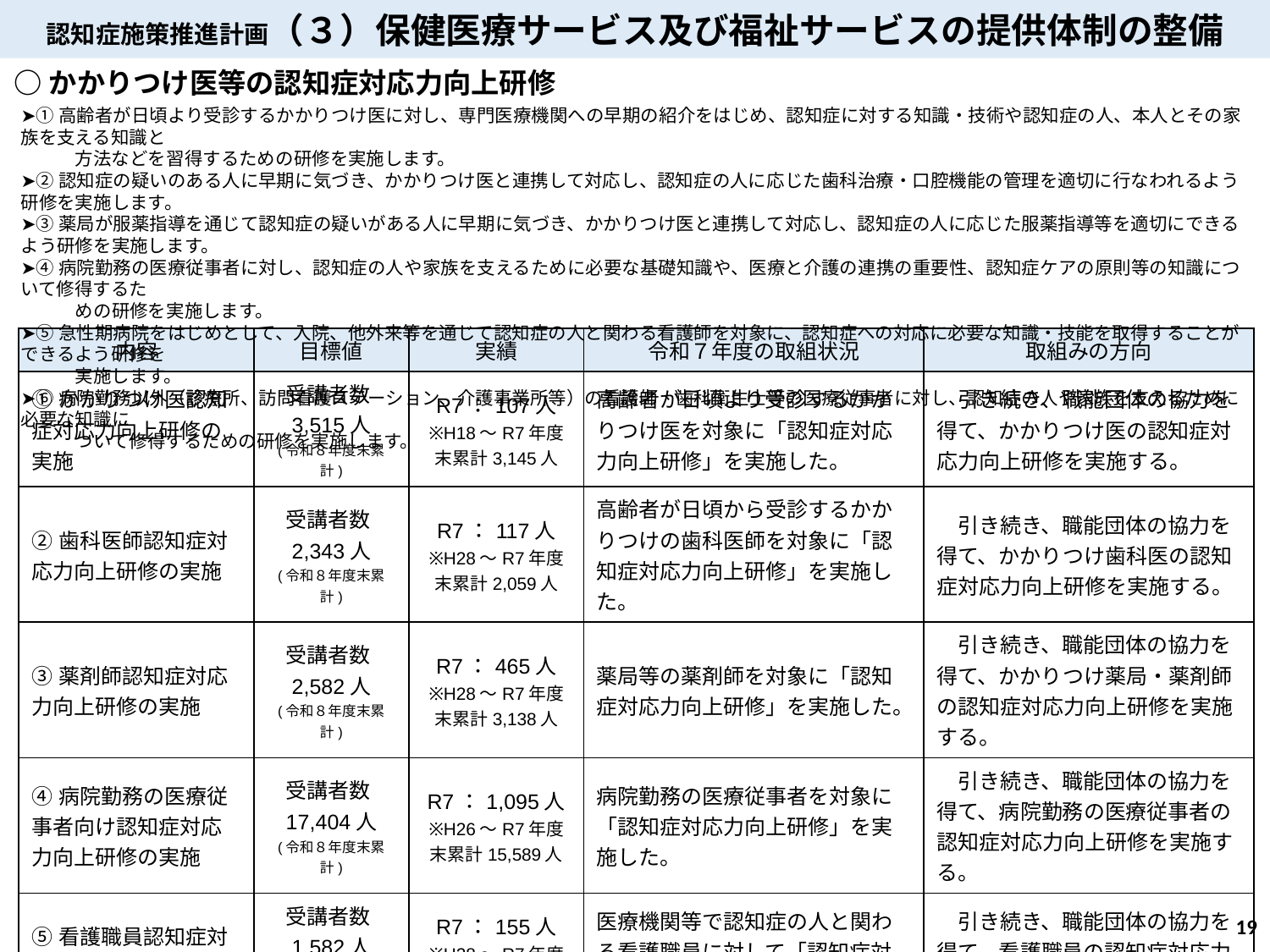

認知症施策推進計画（３）保健医療サービス及び福祉サービスの提供体制の整備
○かかりつけ医等の認知症対応力向上研修
➤①高齢者が日頃より受診するかかりつけ医に対し、専門医療機関への早期の紹介をはじめ、認知症に対する知識・技術や認知症の人、本人とその家族を支える知識と
　　　方法などを習得するための研修を実施します。
➤②認知症の疑いのある人に早期に気づき、かかりつけ医と連携して対応し、認知症の人に応じた歯科治療・口腔機能の管理を適切に行なわれるよう研修を実施します。
➤③薬局が服薬指導を通じて認知症の疑いがある人に早期に気づき、かかりつけ医と連携して対応し、認知症の人に応じた服薬指導等を適切にできるよう研修を実施します。
➤④病院勤務の医療従事者に対し、認知症の人や家族を支えるために必要な基礎知識や、医療と介護の連携の重要性、認知症ケアの原則等の知識について修得するた
　　　めの研修を実施します。
➤⑤急性期病院をはじめとして、入院、他外来等を通じて認知症の人と関わる看護師を対象に、認知症への対応に必要な知識・技能を取得することができるよう研修を
　　　実施します。
➤⑥病院勤務以外（診療所、訪問看護ステーション、介護事業所等）の看護師、歯科衛生士等の医療従事者に対し、認知症の人や家族を支えるために必要な知識に
　　　ついて修得するための研修を実施します。
| 内容 | 目標値 | 実績 | 令和７年度の取組状況 | 取組みの方向 |
| --- | --- | --- | --- | --- |
| ①かかりつけ医認知症対応力向上研修の実施 | 受講者数3,515人 (令和８年度末累計) | R7：107人 ※H18～R7年度末累計3,145人 | 高齢者が日頃より受診するかかりつけ医を対象に「認知症対応力向上研修」を実施した。 | 引き続き、職能団体の協力を得て、かかりつけ医の認知症対応力向上研修を実施する。 |
| ②歯科医師認知症対応力向上研修の実施 | 受講者数2,343人 (令和８年度末累計) | R7：117人 ※H28～R7年度末累計2,059人 | 高齢者が日頃から受診するかかりつけの歯科医師を対象に「認知症対応力向上研修」を実施した。 | 引き続き、職能団体の協力を得て、かかりつけ歯科医の認知症対応力向上研修を実施する。 |
| ③薬剤師認知症対応力向上研修の実施 | 受講者数2,582人 (令和８年度末累計) | R7：465人 ※H28～R7年度末累計3,138人 | 薬局等の薬剤師を対象に「認知症対応力向上研修」を実施した。 | 引き続き、職能団体の協力を得て、かかりつけ薬局・薬剤師の認知症対応力向上研修を実施する。 |
| ④病院勤務の医療従事者向け認知症対応力向上研修の実施 | 受講者数17,404人 (令和８年度末累計) | R7：1,095人 ※H26～R7年度末累計15,589人 | 病院勤務の医療従事者を対象に「認知症対応力向上研修」を実施した。 | 引き続き、職能団体の協力を得て、病院勤務の医療従事者の認知症対応力向上研修を実施する。 |
| ⑤看護職員認知症対応力向上研修の実施 | 受講者数1,582人 (令和８年度末累計) | R7：155人 ※H28～R7年度末累計1,379人 | 医療機関等で認知症の人と関わる看護職員に対して「認知症対応力向上研修」を実施した。 | 引き続き、職能団体の協力を得て、看護職員の認知症対応力向上研修を実施する。 |
| ⑥病院勤務以外の看護師等認知症対応力向上研修の実施 | 受講者数 655人 (令和８年度末累計) | R7：153人 ※R4～R7年度末累計691人 | 病院以外で勤務する医療従事者(看護師、歯科衛生士等)を対象に「認知症対応力向上研修」を実施した。 | 引き続き、職能団体の協力を得て、病院以外で勤務する医療従事者の認知症対応力向上研修を実施する。 |
19